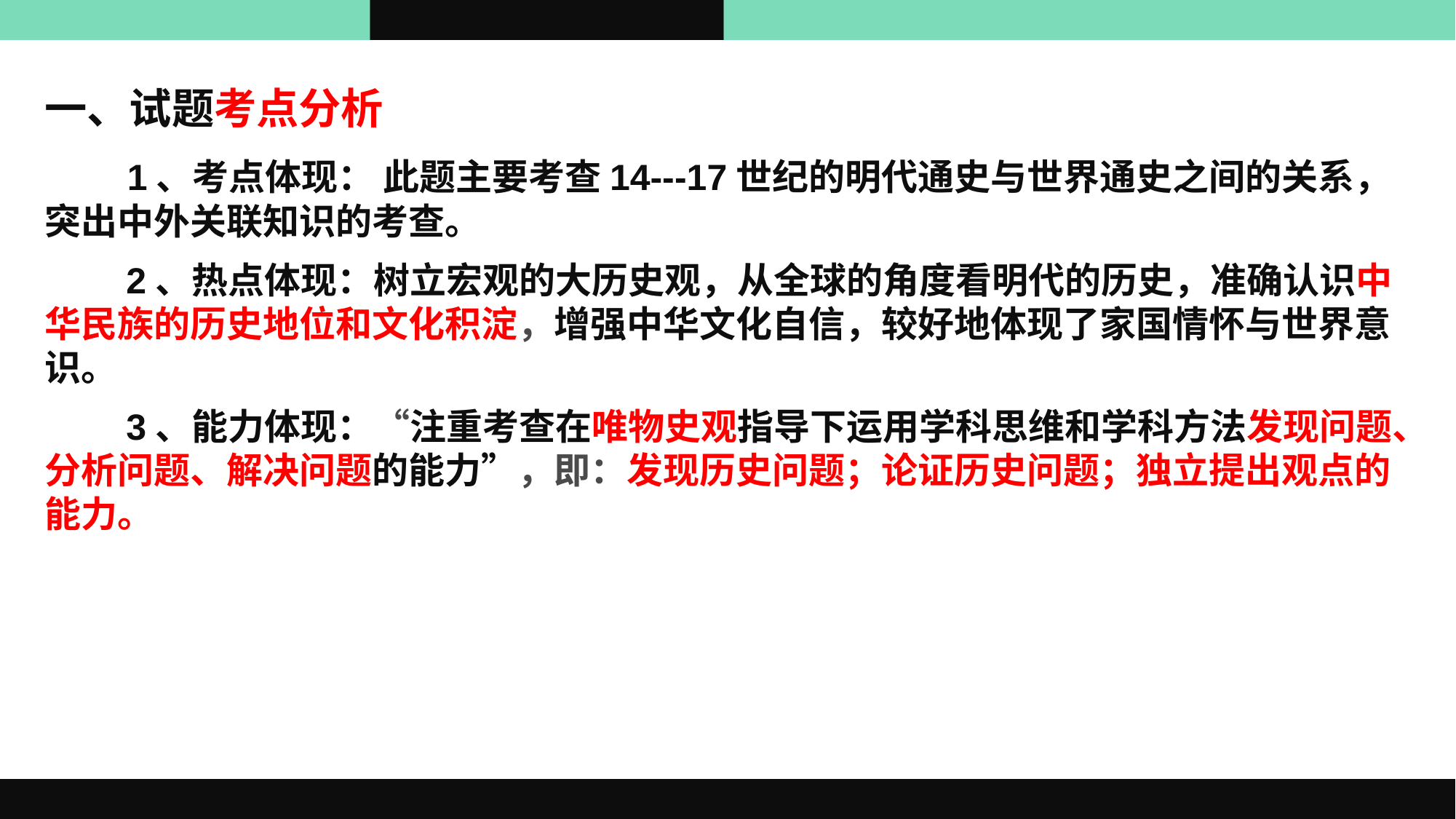

一、试题考点分析
       1、考点体现： 此题主要考查14---17世纪的明代通史与世界通史之间的关系，突出中外关联知识的考查。
        2、热点体现：树立宏观的大历史观，从全球的角度看明代的历史，准确认识中华民族的历史地位和文化积淀，增强中华文化自信，较好地体现了家国情怀与世界意识。
        3、能力体现：“注重考查在唯物史观指导下运用学科思维和学科方法发现问题、分析问题、解决问题的能力”，即：发现历史问题；论证历史问题；独立提出观点的能力。